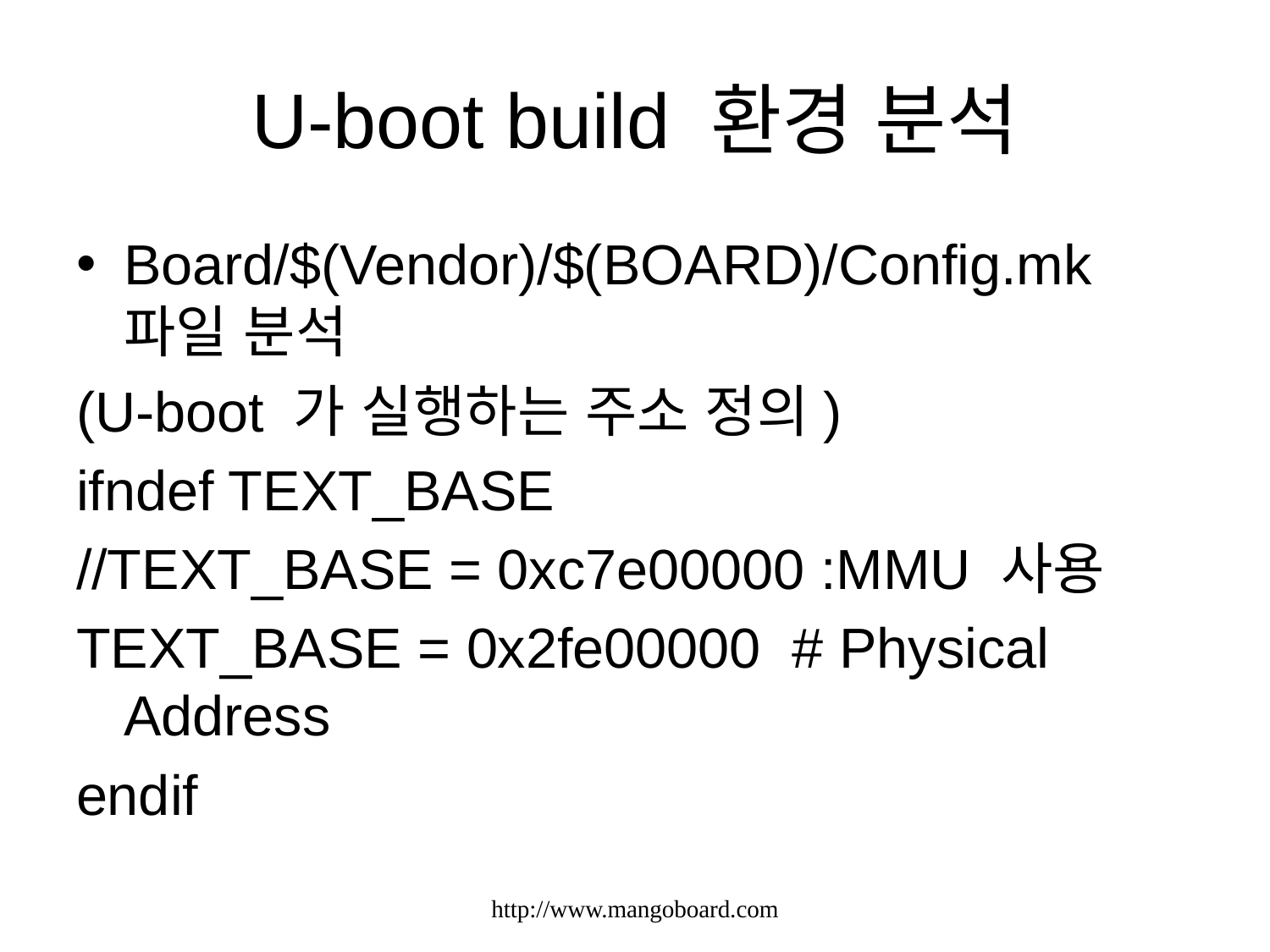

# U-boot build 환경 분석
Board/$(Vendor)/$(BOARD)/Config.mk 파일 분석
(U-boot 가 실행하는 주소 정의)
ifndef TEXT_BASE
//TEXT_BASE = 0xc7e00000 :MMU 사용
TEXT_BASE = 0x2fe00000  # Physical Address
endif

http://www.mangoboard.com